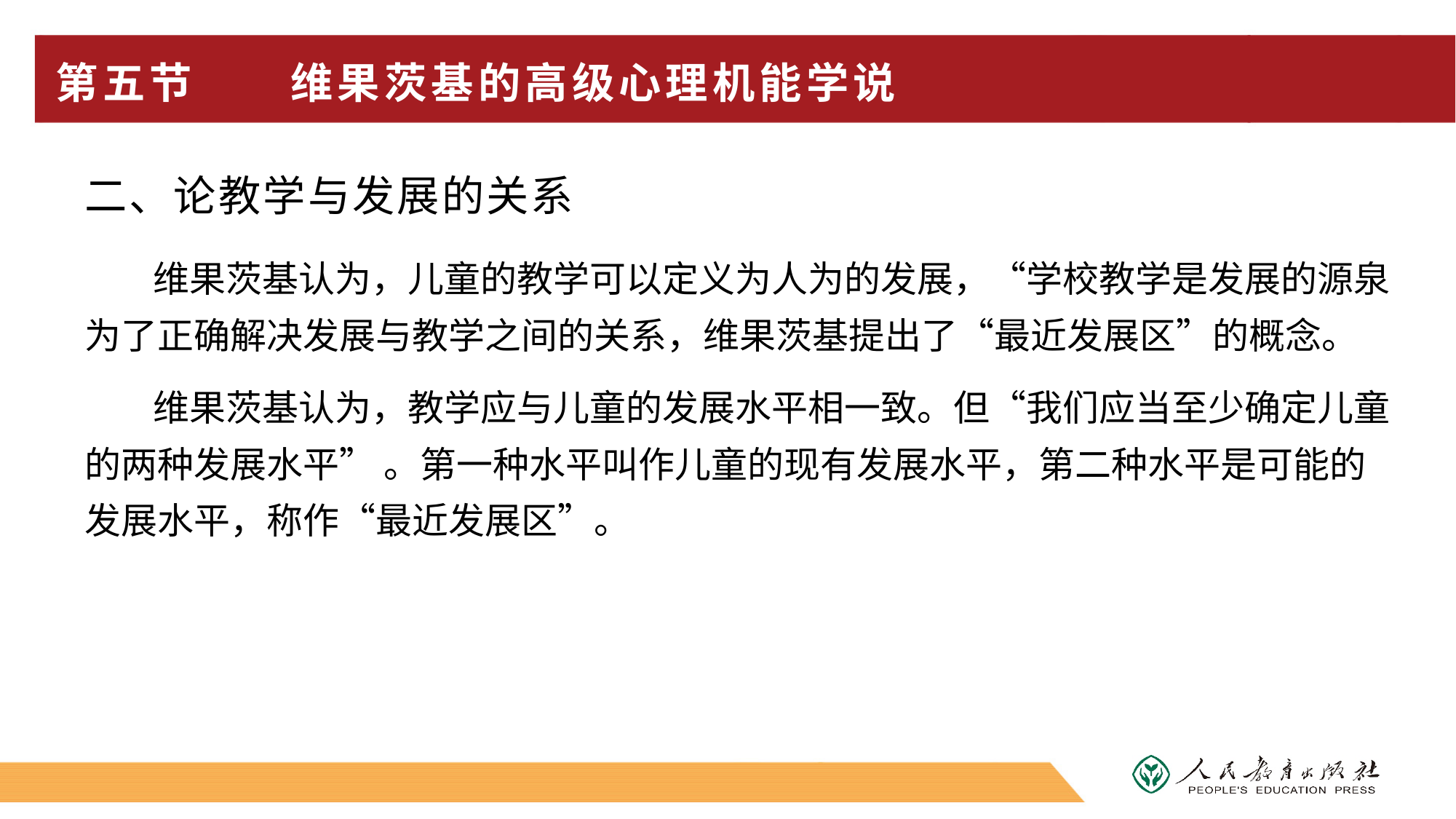

# 第五节　　维果茨基的高级心理机能学说
二、论教学与发展的关系
维果茨基认为，儿童的教学可以定义为人为的发展，“学校教学是发展的源泉为了正确解决发展与教学之间的关系，维果茨基提出了“最近发展区”的概念。
维果茨基认为，教学应与儿童的发展水平相一致。但“我们应当至少确定儿童的两种发展水平” 。第一种水平叫作儿童的现有发展水平，第二种水平是可能的发展水平，称作“最近发展区”。